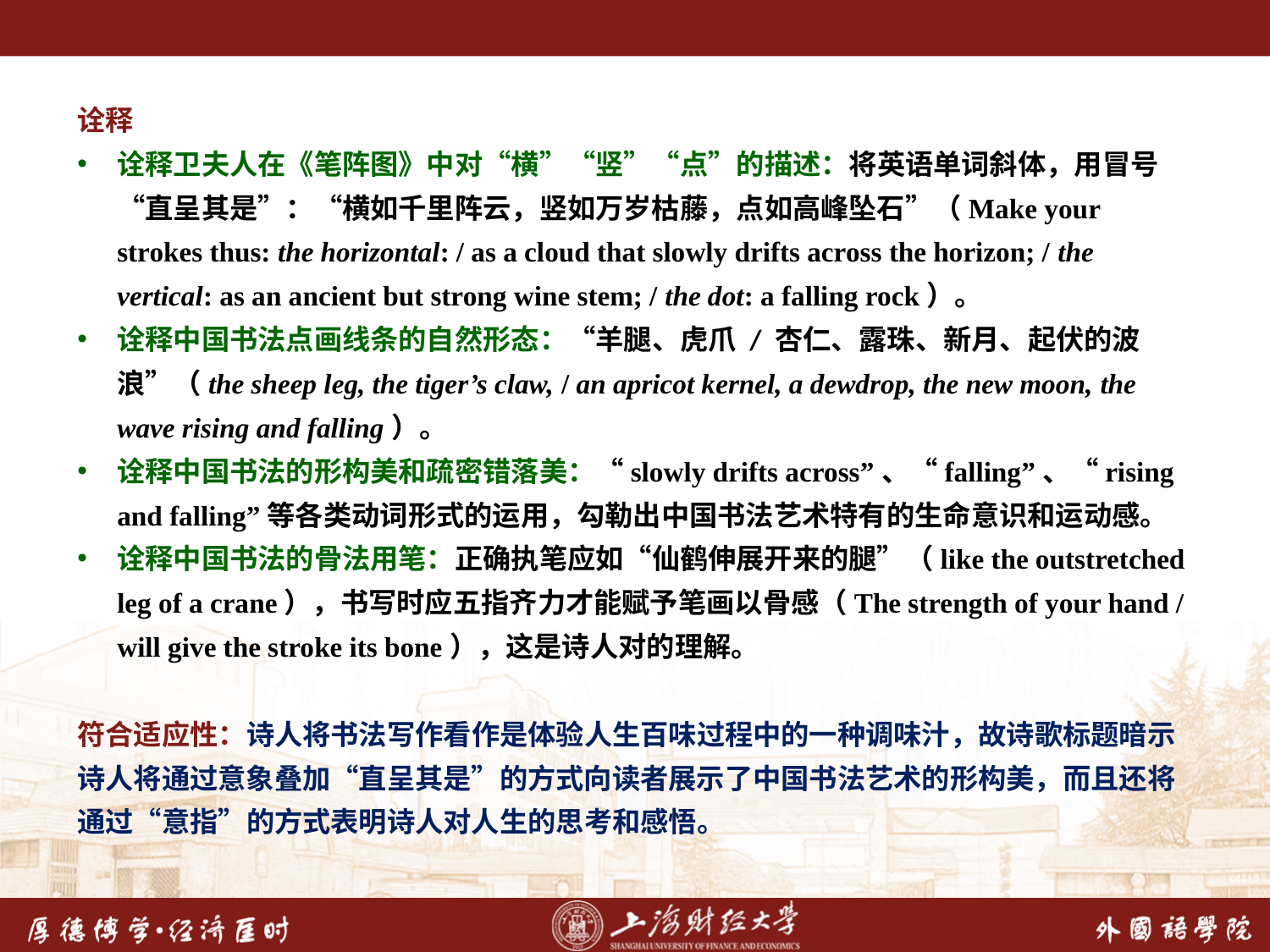

诠释
诠释卫夫人在《笔阵图》中对“横”“竖”“点”的描述：将英语单词斜体，用冒号“直呈其是”：“横如千里阵云，竖如万岁枯藤，点如高峰坠石”（Make your strokes thus: the horizontal: / as a cloud that slowly drifts across the horizon; / the vertical: as an ancient but strong wine stem; / the dot: a falling rock）。
诠释中国书法点画线条的自然形态：“羊腿、虎爪 / 杏仁、露珠、新月、起伏的波浪”（the sheep leg, the tiger’s claw, / an apricot kernel, a dewdrop, the new moon, the wave rising and falling）。
诠释中国书法的形构美和疏密错落美：“slowly drifts across”、“falling”、“rising and falling”等各类动词形式的运用，勾勒出中国书法艺术特有的生命意识和运动感。
诠释中国书法的骨法用笔：正确执笔应如“仙鹤伸展开来的腿”（like the outstretched leg of a crane），书写时应五指齐力才能赋予笔画以骨感（The strength of your hand / will give the stroke its bone），这是诗人对的理解。

符合适应性：诗人将书法写作看作是体验人生百味过程中的一种调味汁，故诗歌标题暗示诗人将通过意象叠加“直呈其是”的方式向读者展示了中国书法艺术的形构美，而且还将通过“意指”的方式表明诗人对人生的思考和感悟。